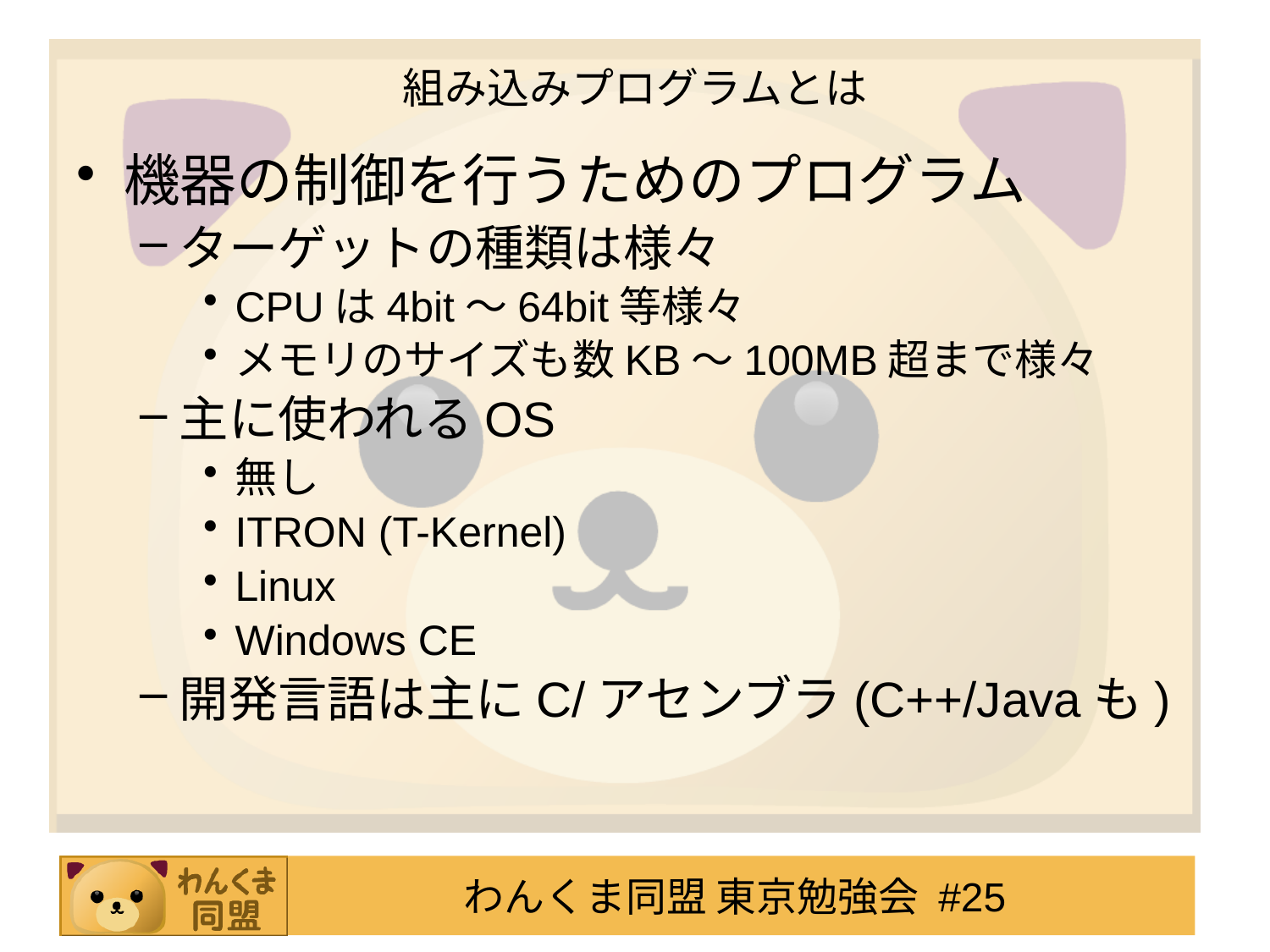

# 組み込みプログラムとは
機器の制御を行うためのプログラム
ターゲットの種類は様々
CPUは4bit～64bit等様々
メモリのサイズも数KB～100MB超まで様々
主に使われるOS
無し
ITRON (T-Kernel)
Linux
Windows CE
開発言語は主にC/アセンブラ(C++/Javaも)